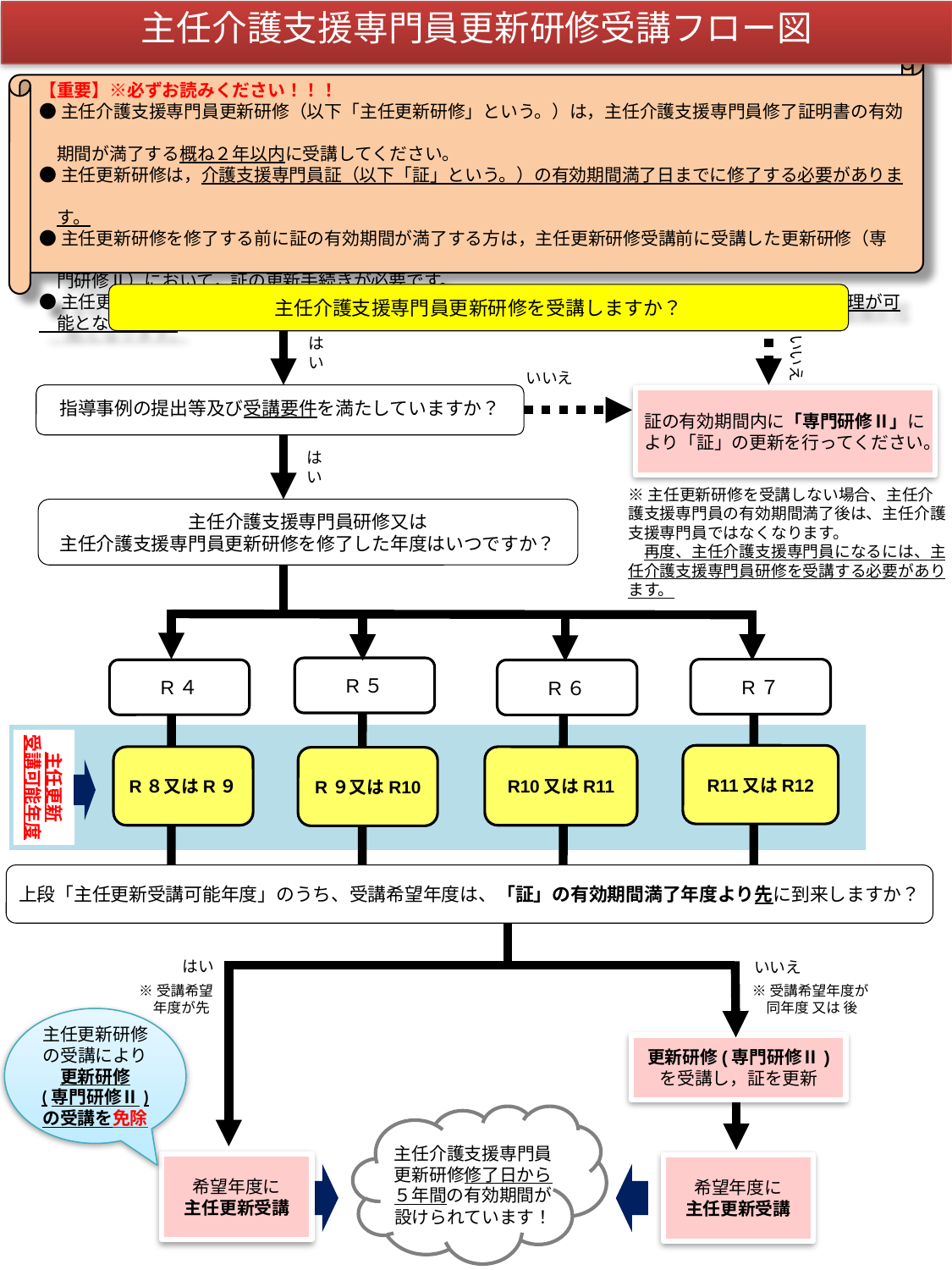

主任介護支援専門員更新研修受講フロー図
【重要】※必ずお読みください！！！
●主任介護支援専門員更新研修（以下「主任更新研修」という。）は，主任介護支援専門員修了証明書の有効
　期間が満了する概ね２年以内に受講してください。
●主任更新研修は，介護支援専門員証（以下「証」という。）の有効期間満了日までに修了する必要がありま
　す。
●主任更新研修を修了する前に証の有効期間が満了する方は，主任更新研修受講前に受講した更新研修（専
　門研修Ⅱ）において，証の更新手続きが必要です。
●主任更新研修の修了をもって，証の更新手続きが出来ます。証の有効期間と主任の有効期間の一元管理が可
　能となります。

主任介護支援専門員更新研修を受講しますか？
はい
いいえ
いいえ
指導事例の提出等及び受講要件を満たしていますか？
証の有効期間内に「専門研修Ⅱ」により「証」の更新を行ってください。
はい
※主任更新研修を受講しない場合、主任介護支援専門員の有効期間満了後は、主任介護支援専門員ではなくなります。
　再度、主任介護支援専門員になるには、主任介護支援専門員研修を受講する必要があります。
主任介護支援専門員研修又は
主任介護支援専門員更新研修を修了した年度はいつですか？
R５
R７
R４
R６

主任更新
受講可能年度
R11又はR12
R８又はR９

R10又はR11

R９又はR10

上段「主任更新受講可能年度」のうち、受講希望年度は、「証」の有効期間満了年度より先に到来しますか？
はい
いいえ
※受講希望年度が
　同年度 又は 後
※受講希望
　年度が先
主任更新研修
の受講により
更新研修
(専門研修Ⅱ)
の受講を免除
更新研修(専門研修Ⅱ)
を受講し，証を更新
主任介護支援専門員更新研修修了日から５年間の有効期間が設けられています！
希望年度に
主任更新受講
希望年度に
主任更新受講